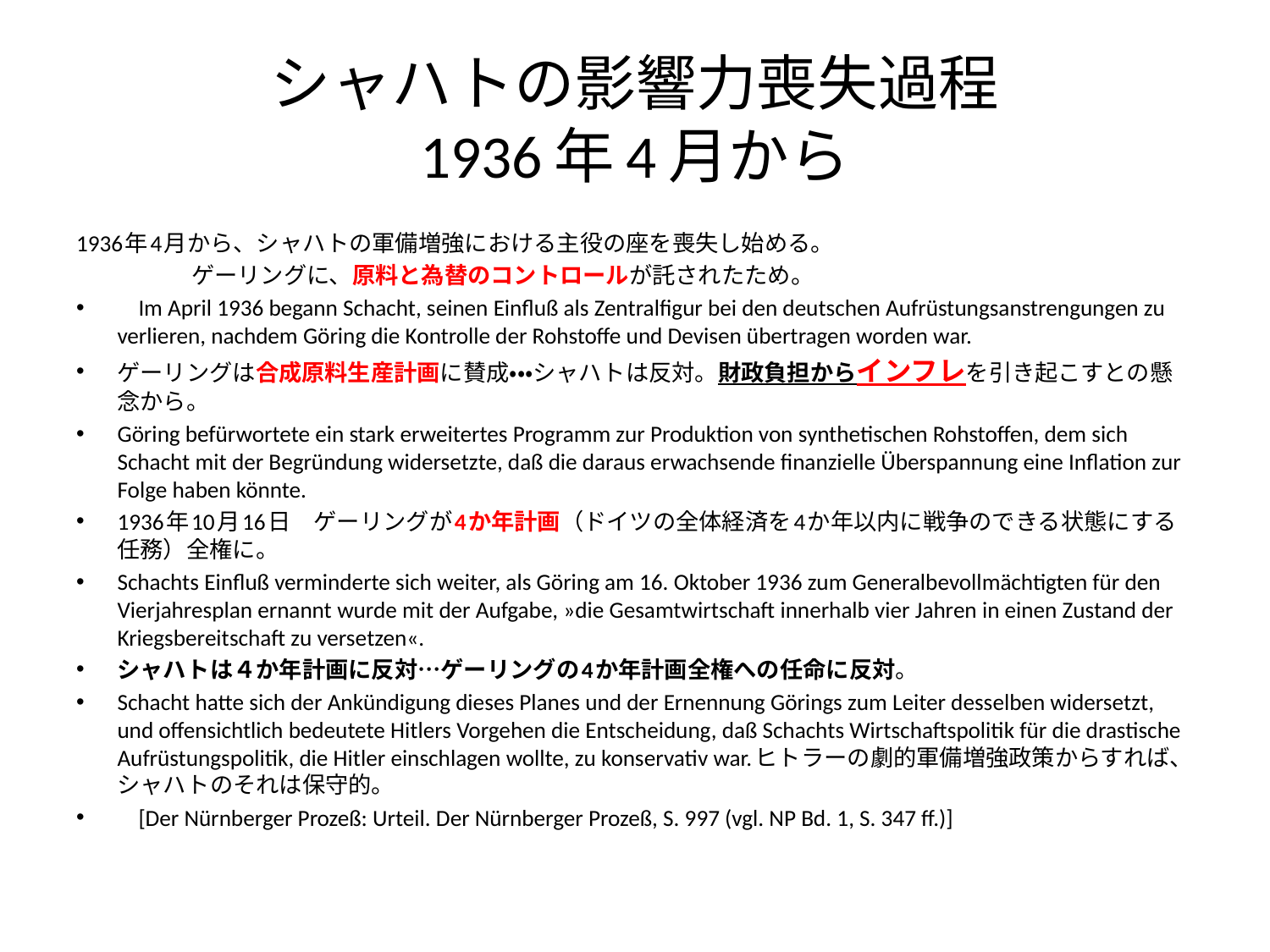

# シャハトの影響力喪失過程 1936年4月から
1936年4月から、シャハトの軍備増強における主役の座を喪失し始める。
　　　　　ゲーリングに、原料と為替のコントロールが託されたため。
    Im April 1936 begann Schacht, seinen Einfluß als Zentralfigur bei den deutschen Aufrüstungsanstrengungen zu verlieren, nachdem Göring die Kontrolle der Rohstoffe und Devisen übertragen worden war.
ゲーリングは合成原料生産計画に賛成・・・シャハトは反対。財政負担からインフレを引き起こすとの懸念から。
Göring befürwortete ein stark erweitertes Programm zur Produktion von synthetischen Rohstoffen, dem sich Schacht mit der Begründung widersetzte, daß die daraus erwachsende finanzielle Überspannung eine Inflation zur Folge haben könnte.
1936年10月16日　ゲーリングが4か年計画（ドイツの全体経済を4か年以内に戦争のできる状態にする任務）全権に。
Schachts Einfluß verminderte sich weiter, als Göring am 16. Oktober 1936 zum Generalbevollmächtigten für den Vierjahresplan ernannt wurde mit der Aufgabe, »die Gesamtwirtschaft innerhalb vier Jahren in einen Zustand der Kriegsbereitschaft zu versetzen«.
シャハトは４か年計画に反対…ゲーリングの4か年計画全権への任命に反対。
Schacht hatte sich der Ankündigung dieses Planes und der Ernennung Görings zum Leiter desselben widersetzt, und offensichtlich bedeutete Hitlers Vorgehen die Entscheidung, daß Schachts Wirtschaftspolitik für die drastische Aufrüstungspolitik, die Hitler einschlagen wollte, zu konservativ war.ヒトラーの劇的軍備増強政策からすれば、シャハトのそれは保守的。
    [Der Nürnberger Prozeß: Urteil. Der Nürnberger Prozeß, S. 997 (vgl. NP Bd. 1, S. 347 ff.)]